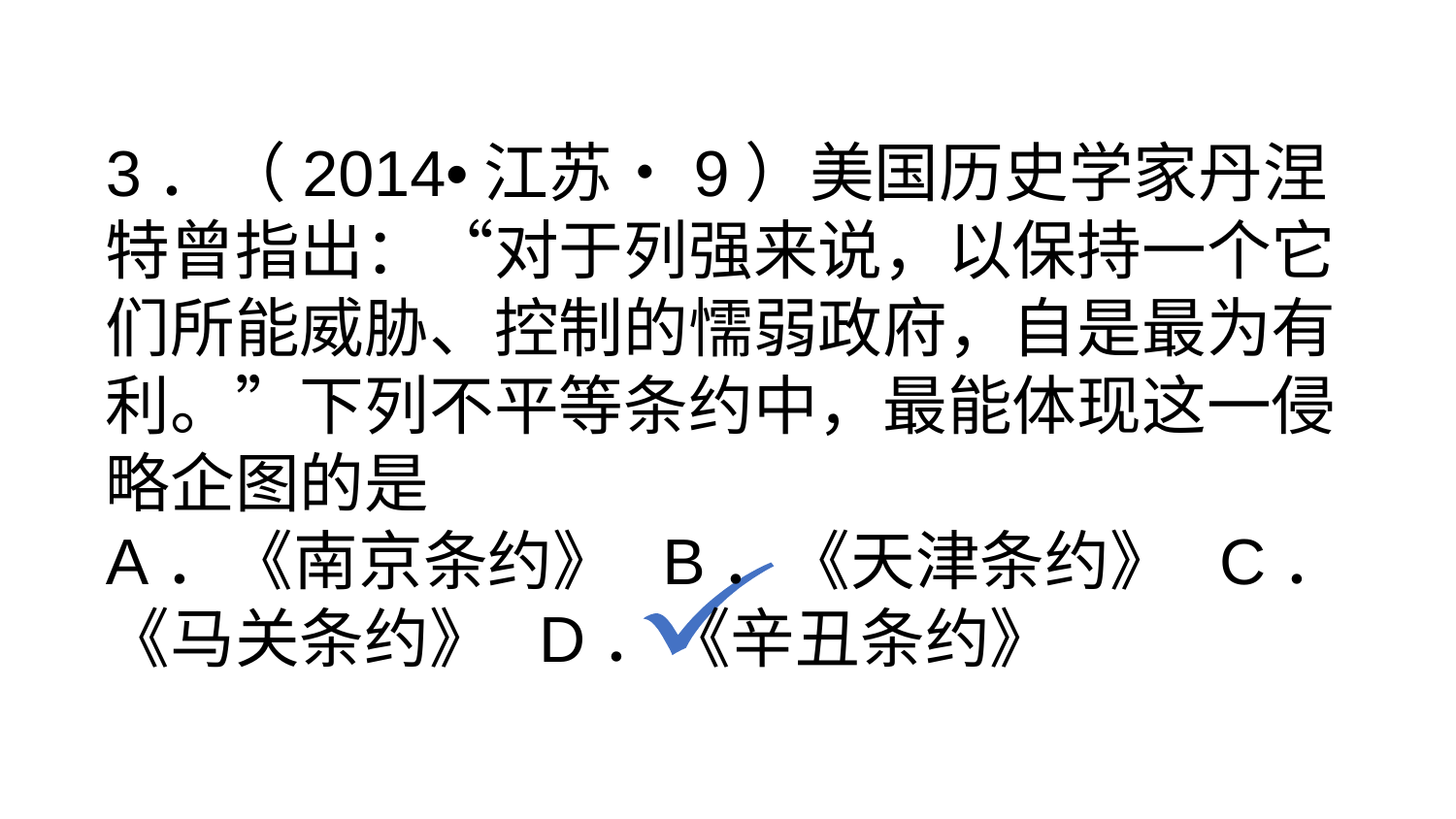

3．（2014•江苏•9）美国历史学家丹涅特曾指出：“对于列强来说，以保持一个它们所能威胁、控制的懦弱政府，自是最为有利。”下列不平等条约中，最能体现这一侵略企图的是
A．《南京条约》  B．《天津条约》  C．《马关条约》  D．《辛丑条约》